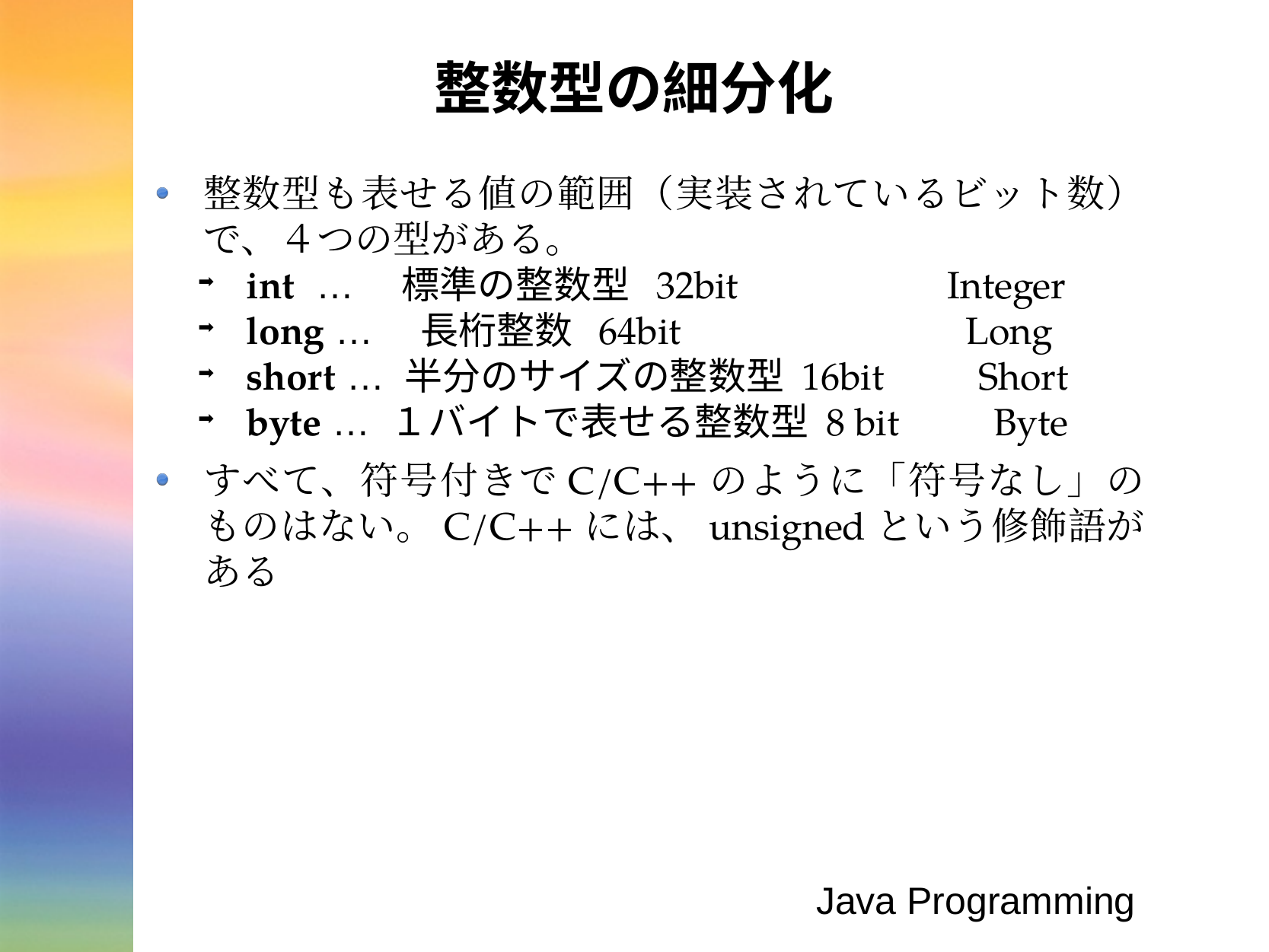

# 整数型の細分化
整数型も表せる値の範囲（実装されているビット数）で、４つの型がある。
int  …　標準の整数型  32bit　　　　　Integer
long …　長桁整数  64bit　　　　　　　Long
short … 半分のサイズの整数型 16bit　　Short
byte … １バイトで表せる整数型 8 bit　　Byte
すべて、符号付きでC/C++のように「符号なし」のものはない。C/C++には、unsignedという修飾語がある